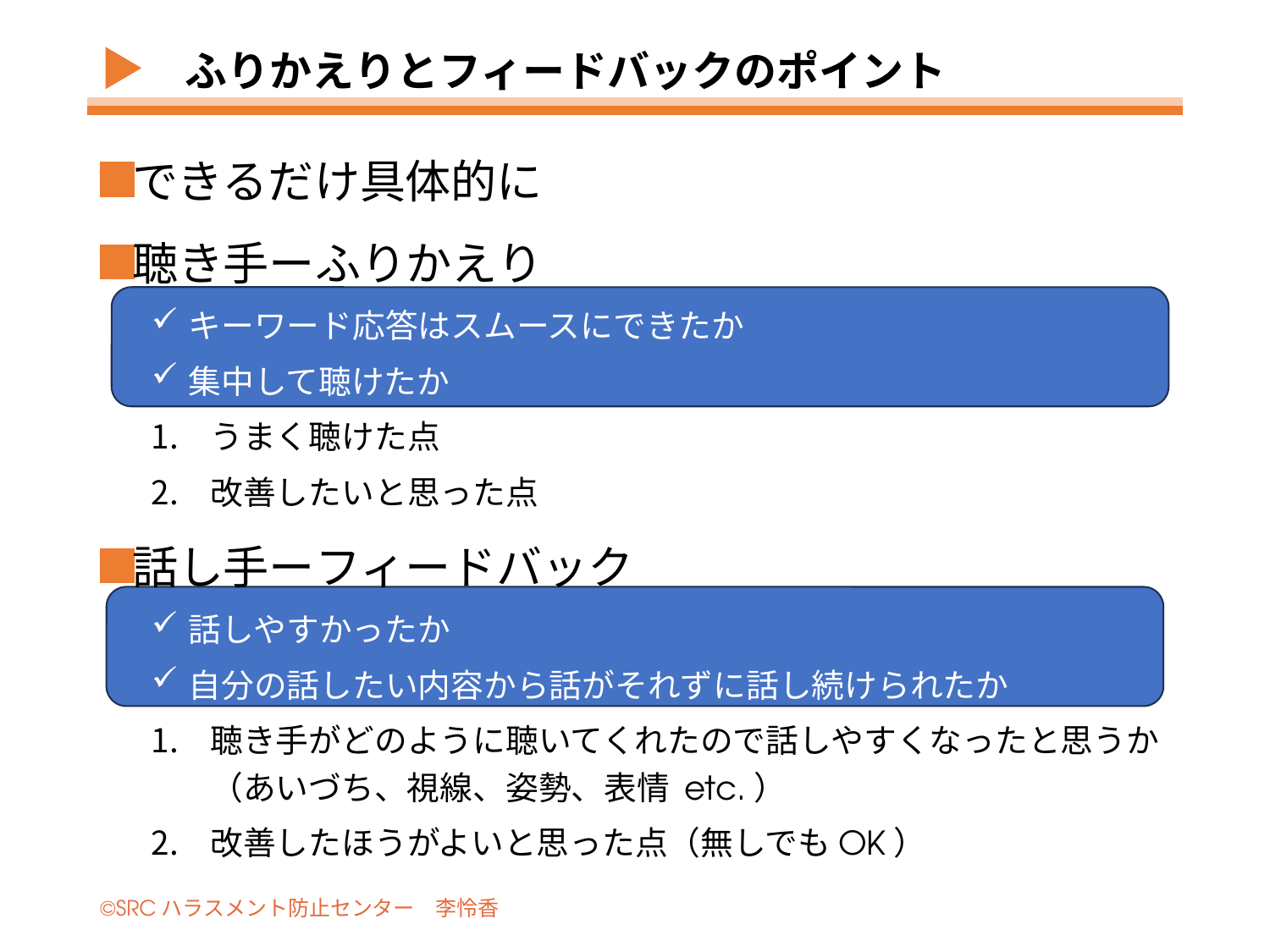

# ふりかえりとフィードバックのポイント
できるだけ具体的に
聴き手ーふりかえり
キーワード応答はスムースにできたか
集中して聴けたか
うまく聴けた点
改善したいと思った点
話し手ーフィードバック
話しやすかったか
自分の話したい内容から話がそれずに話し続けられたか
聴き手がどのように聴いてくれたので話しやすくなったと思うか（あいづち、視線、姿勢、表情 etc.）
改善したほうがよいと思った点（無しでもOK）

©SRCハラスメント防止センター　李怜香